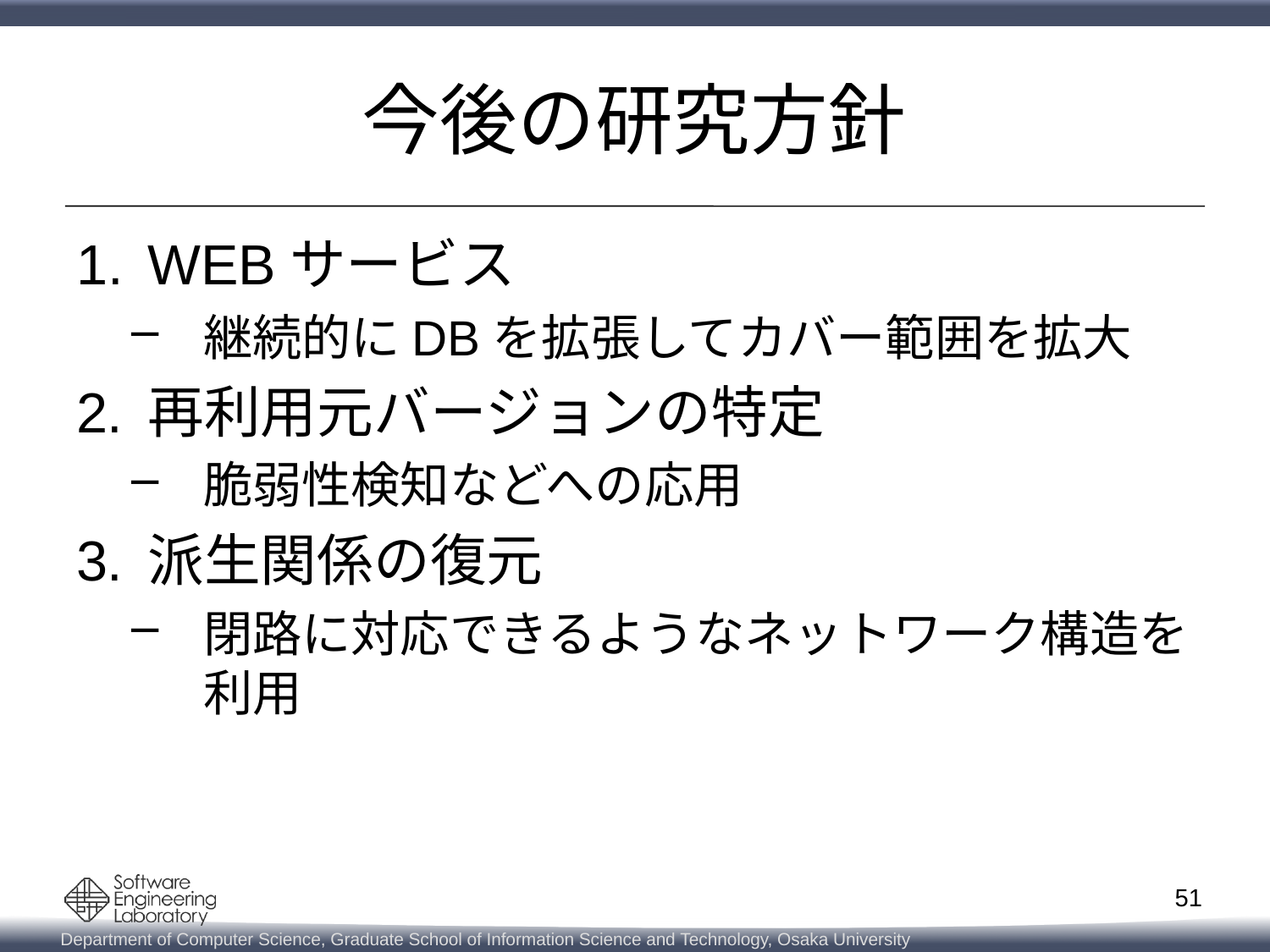

# 今後の研究方針
WEBサービス
継続的にDBを拡張してカバー範囲を拡大
再利用元バージョンの特定
脆弱性検知などへの応用
派生関係の復元
閉路に対応できるようなネットワーク構造を利用
51